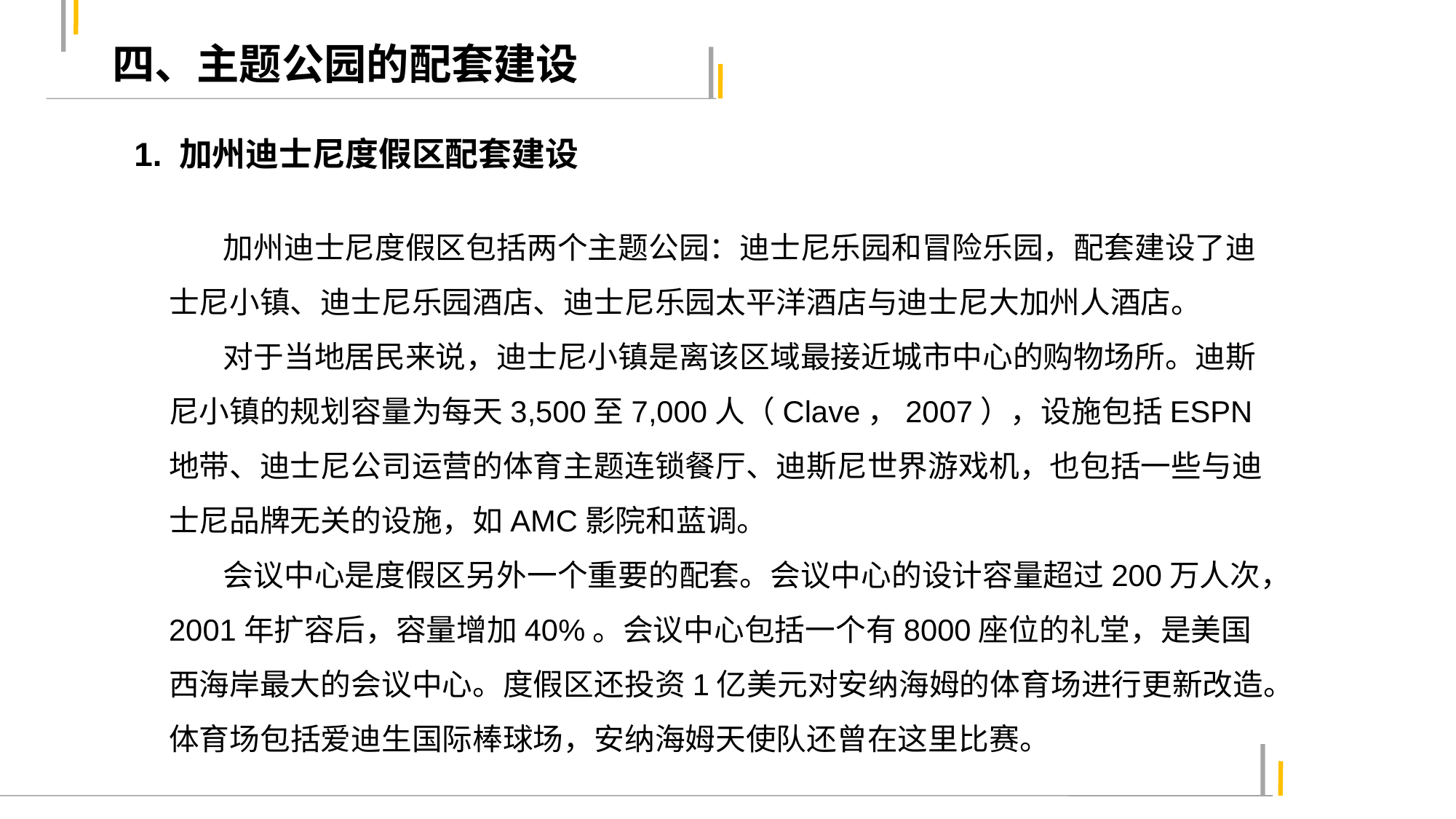

四、主题公园的配套建设

1. 加州迪士尼度假区配套建设
       加州迪士尼度假区包括两个主题公园：迪士尼乐园和冒险乐园，配套建设了迪士尼小镇、迪士尼乐园酒店、迪士尼乐园太平洋酒店与迪士尼大加州人酒店。
       对于当地居民来说，迪士尼小镇是离该区域最接近城市中心的购物场所。迪斯尼小镇的规划容量为每天3,500至7,000人（Clave，2007），设施包括ESPN地带、迪士尼公司运营的体育主题连锁餐厅、迪斯尼世界游戏机，也包括一些与迪士尼品牌无关的设施，如AMC影院和蓝调。
       会议中心是度假区另外一个重要的配套。会议中心的设计容量超过200万人次，2001年扩容后，容量增加40%。会议中心包括一个有8000座位的礼堂，是美国西海岸最大的会议中心。度假区还投资1亿美元对安纳海姆的体育场进行更新改造。体育场包括爱迪生国际棒球场，安纳海姆天使队还曾在这里比赛。